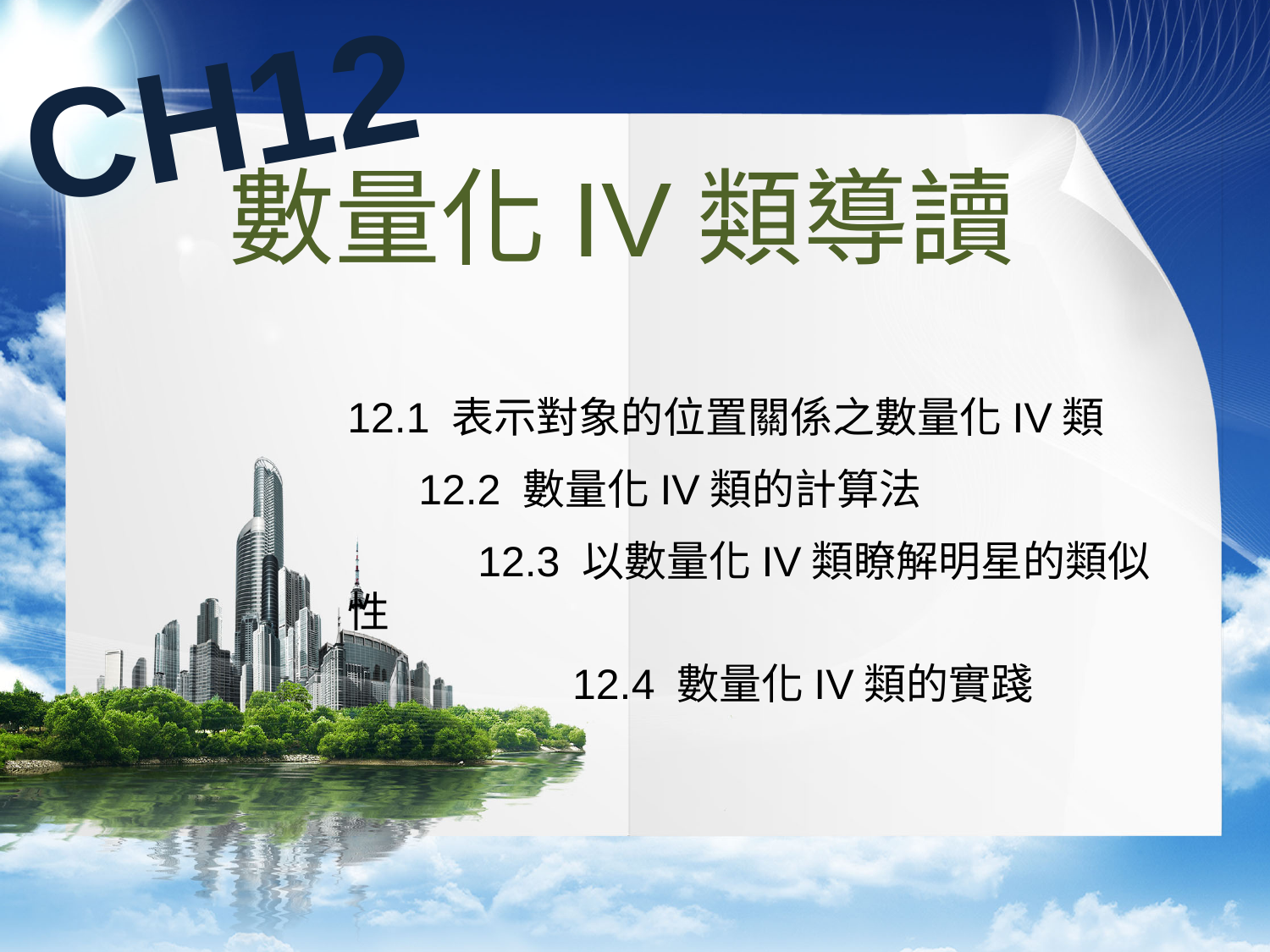

CH12
數量化IV類導讀
12.1 表示對象的位置關係之數量化IV類
      12.2 數量化IV類的計算法
           12.3 以數量化IV類瞭解明星的類似性
                   12.4 數量化IV類的實踐